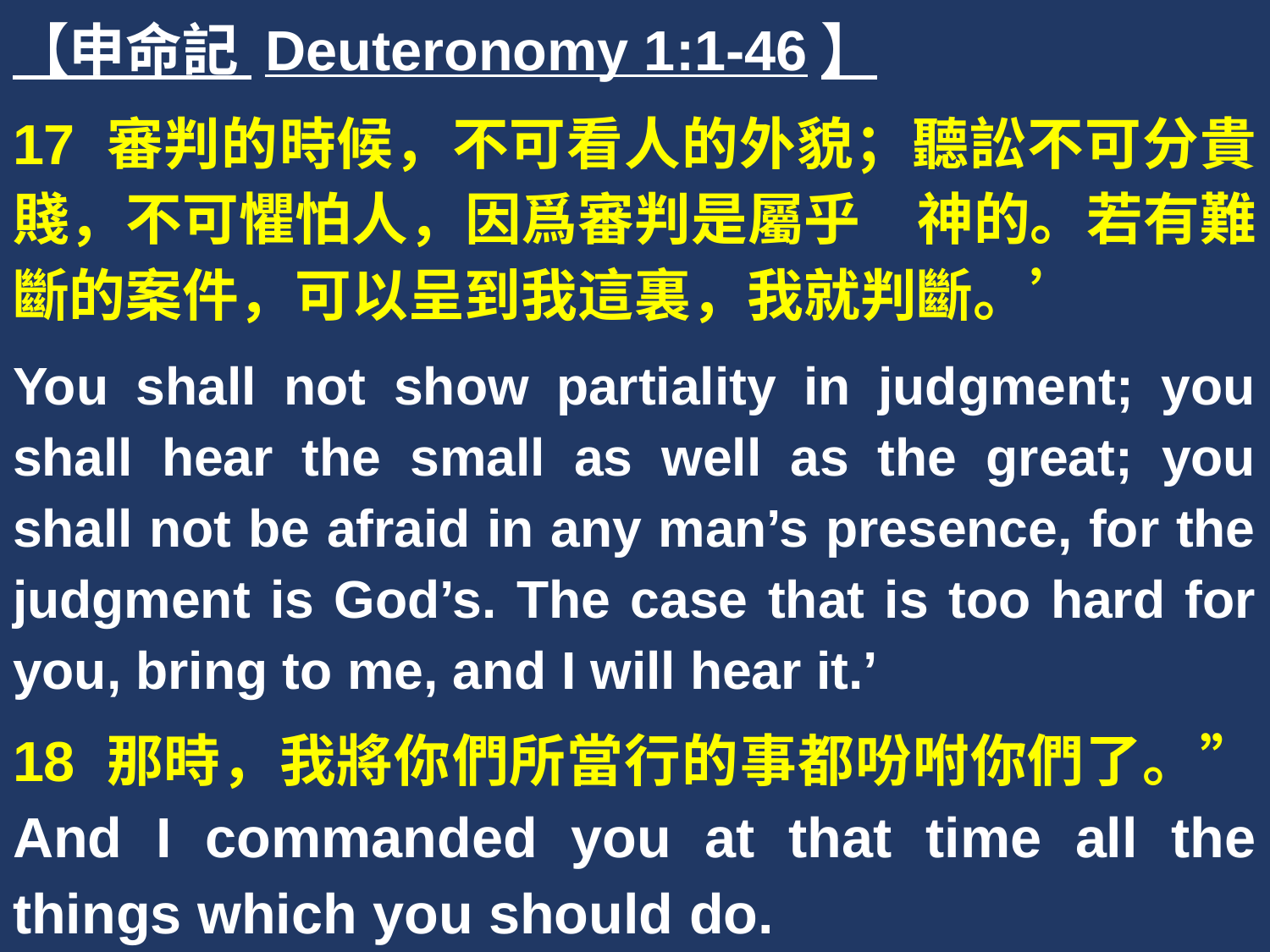

【申命記 Deuteronomy 1:1-46】
17 審判的時候，不可看人的外貌；聽訟不可分貴賤，不可懼怕人，因爲審判是屬乎　神的。若有難斷的案件，可以呈到我這裏，我就判斷。’
You shall not show partiality in judgment; you shall hear the small as well as the great; you shall not be afraid in any man’s presence, for the judgment is God’s. The case that is too hard for you, bring to me, and I will hear it.’
18 那時，我將你們所當行的事都吩咐你們了。” And I commanded you at that time all the things which you should do.